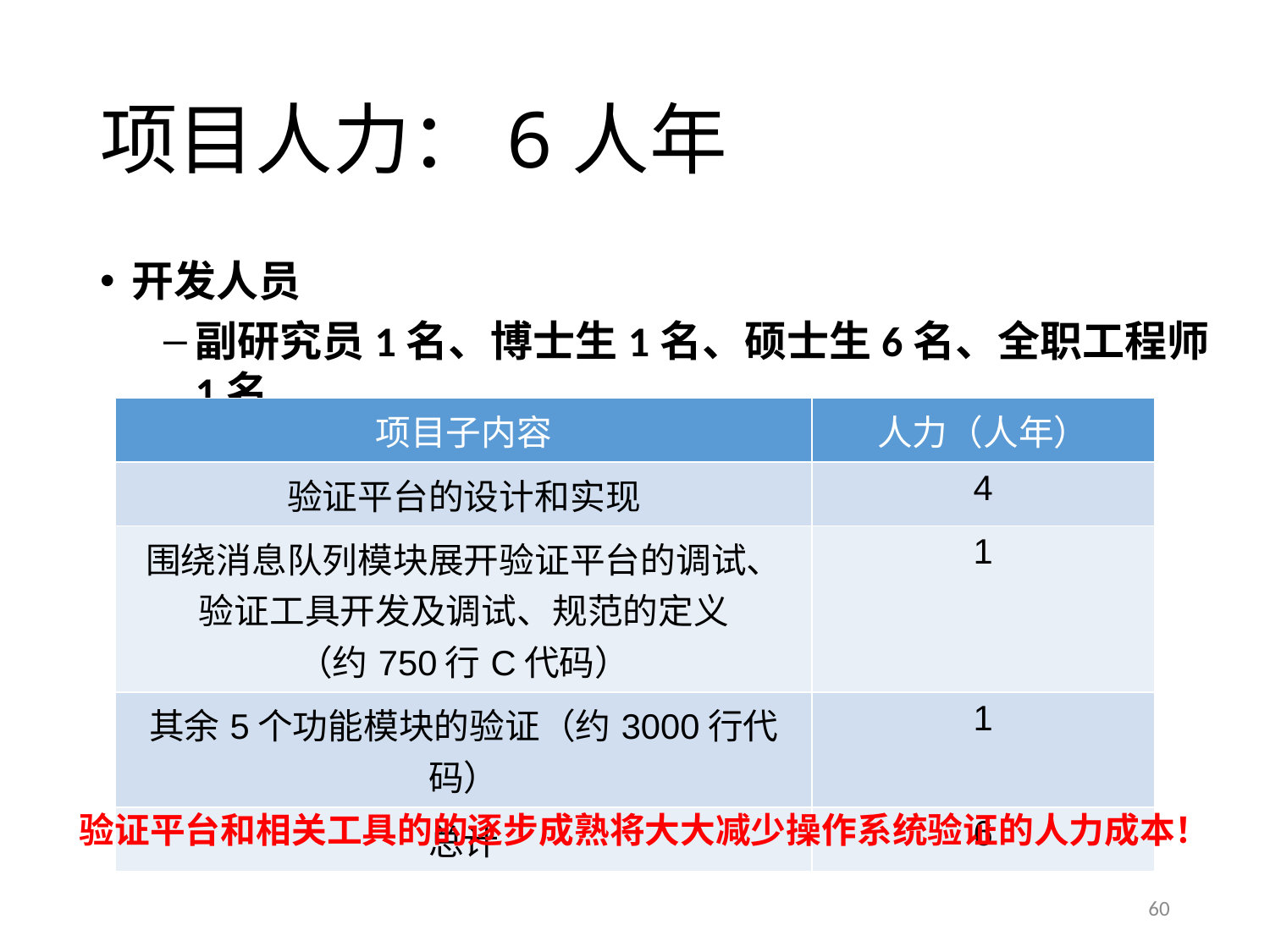

# 项目人力：6人年
开发人员
副研究员1名、博士生1名、硕士生6名、全职工程师1名
| 项目子内容 | 人力（人年） |
| --- | --- |
| 验证平台的设计和实现 | 4 |
| 围绕消息队列模块展开验证平台的调试、验证工具开发及调试、规范的定义 （约750行C代码） | 1 |
| 其余5个功能模块的验证（约3000行代码） | 1 |
| 总计 | 6 |
验证平台和相关工具的的逐步成熟将大大减少操作系统验证的人力成本！
60